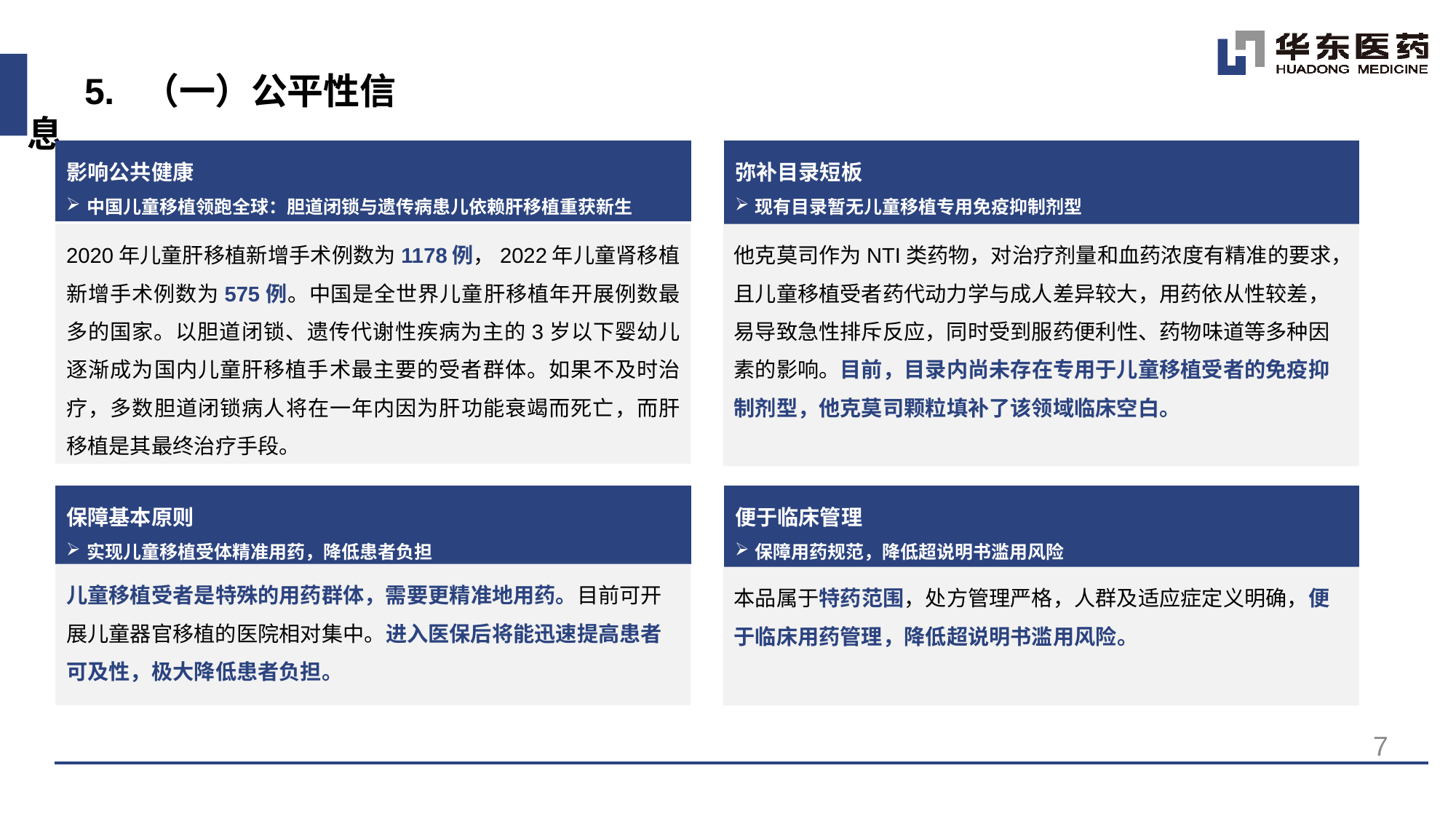

5.  （一）公平性信息
影响公共健康
中国儿童移植领跑全球：胆道闭锁与遗传病患儿依赖肝移植重获新生
弥补目录短板
现有目录暂无儿童移植专用免疫抑制剂型
他克莫司作为NTI类药物，对治疗剂量和血药浓度有精准的要求，且儿童移植受者药代动力学与成人差异较大，用药依从性较差，易导致急性排斥反应，同时受到服药便利性、药物味道等多种因素的影响。目前，目录内尚未存在专用于儿童移植受者的免疫抑制剂型，他克莫司颗粒填补了该领域临床空白。
2020年儿童肝移植新增手术例数为1178例，2022年儿童肾移植新增手术例数为575例。中国是全世界儿童肝移植年开展例数最多的国家。以胆道闭锁、遗传代谢性疾病为主的3岁以下婴幼儿逐渐成为国内儿童肝移植手术最主要的受者群体。如果不及时治疗，多数胆道闭锁病人将在⼀年内因为肝功能衰竭而死亡，而肝移植是其最终治疗手段。
便于临床管理
保障用药规范，降低超说明书滥用风险
保障基本原则
实现儿童移植受体精准用药，降低患者负担
儿童移植受者是特殊的用药群体，需要更精准地用药。目前可开展儿童器官移植的医院相对集中。进入医保后将能迅速提高患者可及性，极大降低患者负担。
本品属于特药范围，处方管理严格，人群及适应症定义明确，便于临床用药管理，降低超说明书滥用风险。
7